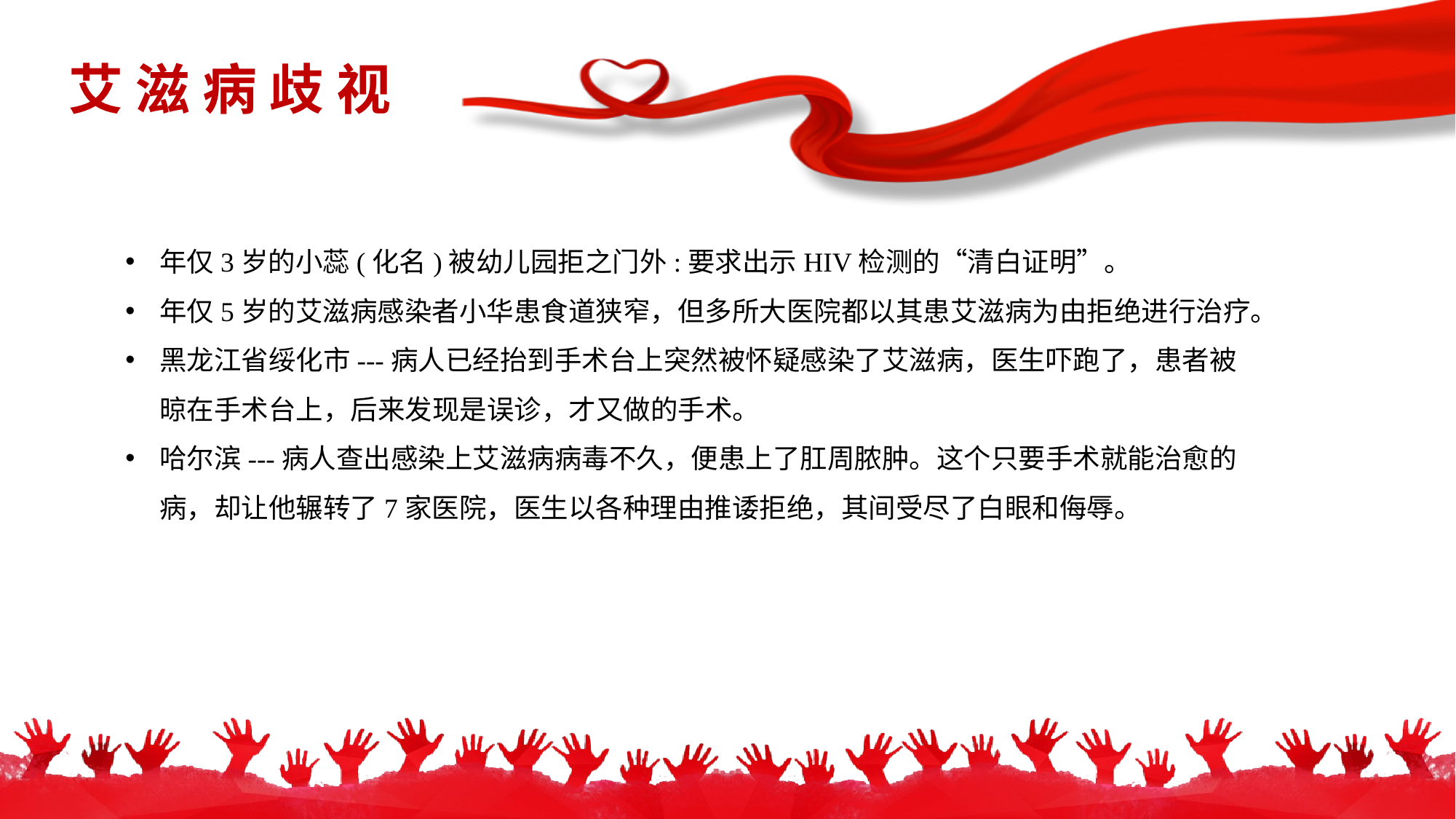

艾 滋 病 歧 视
年仅3岁的小蕊(化名)被幼儿园拒之门外:要求出示HIV检测的“清白证明”。
年仅5岁的艾滋病感染者小华患食道狭窄，但多所大医院都以其患艾滋病为由拒绝进行治疗。
黑龙江省绥化市---病人已经抬到手术台上突然被怀疑感染了艾滋病，医生吓跑了，患者被晾在手术台上，后来发现是误诊，才又做的手术。
哈尔滨---病人查出感染上艾滋病病毒不久，便患上了肛周脓肿。这个只要手术就能治愈的病，却让他辗转了7家医院，医生以各种理由推诿拒绝，其间受尽了白眼和侮辱。